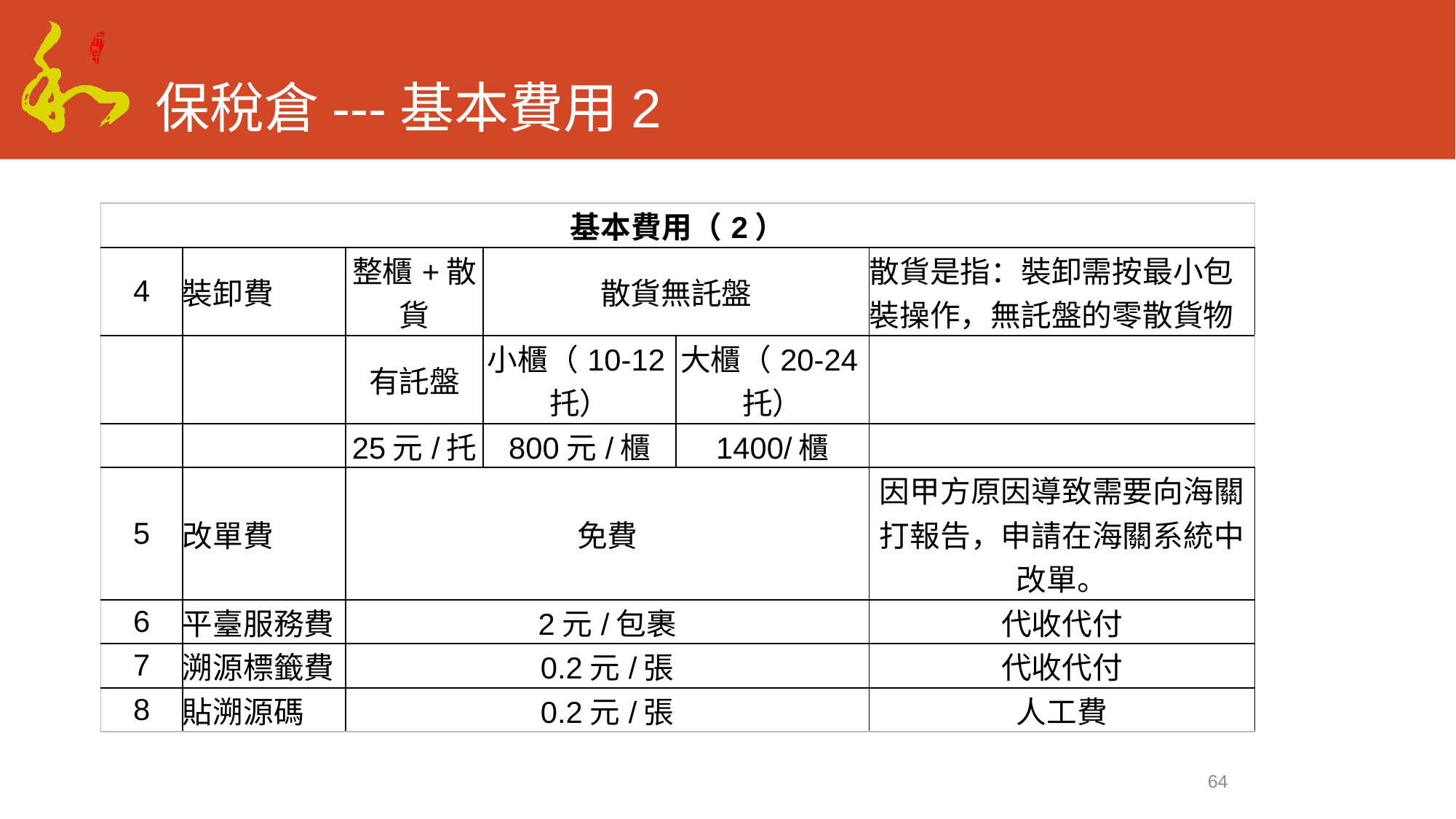

# 保稅倉---基本費用2
| 基本費用（2） |  |  |  |  |  |
| --- | --- | --- | --- | --- | --- |
| 4 | 裝卸費 | 整櫃+散貨 | 散貨無託盤 |  | 散貨是指：裝卸需按最小包裝操作，無託盤的零散貨物 |
|  |  | 有託盤 | 小櫃（10-12托） | 大櫃（20-24托） |  |
|  |  | 25元/托 | 800元/櫃 | 1400/櫃 |  |
| 5 | 改單費 | 免費 |  |  | 因甲方原因導致需要向海關打報告，申請在海關系統中改單。 |
| 6 | 平臺服務費 | 2元/包裹 |  |  | 代收代付 |
| 7 | 溯源標籤費 | 0.2元/張 |  |  | 代收代付 |
| 8 | 貼溯源碼 | 0.2元/張 |  |  | 人工費 |
64